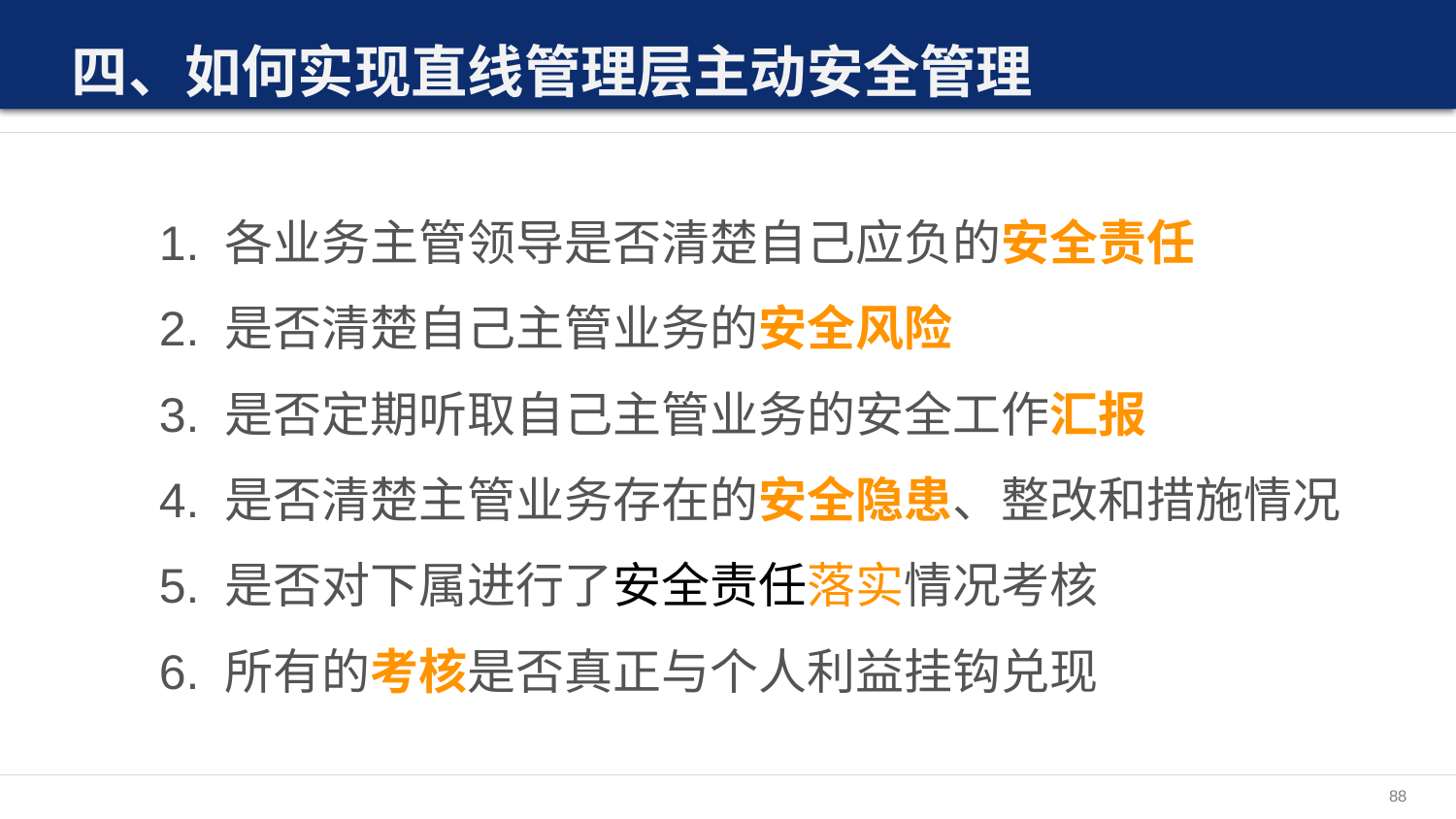

四、如何实现直线管理层主动安全管理
1. 各业务主管领导是否清楚自己应负的安全责任
2. 是否清楚自己主管业务的安全风险
3. 是否定期听取自己主管业务的安全工作汇报
4. 是否清楚主管业务存在的安全隐患、整改和措施情况
5. 是否对下属进行了安全责任落实情况考核
6. 所有的考核是否真正与个人利益挂钩兑现
88